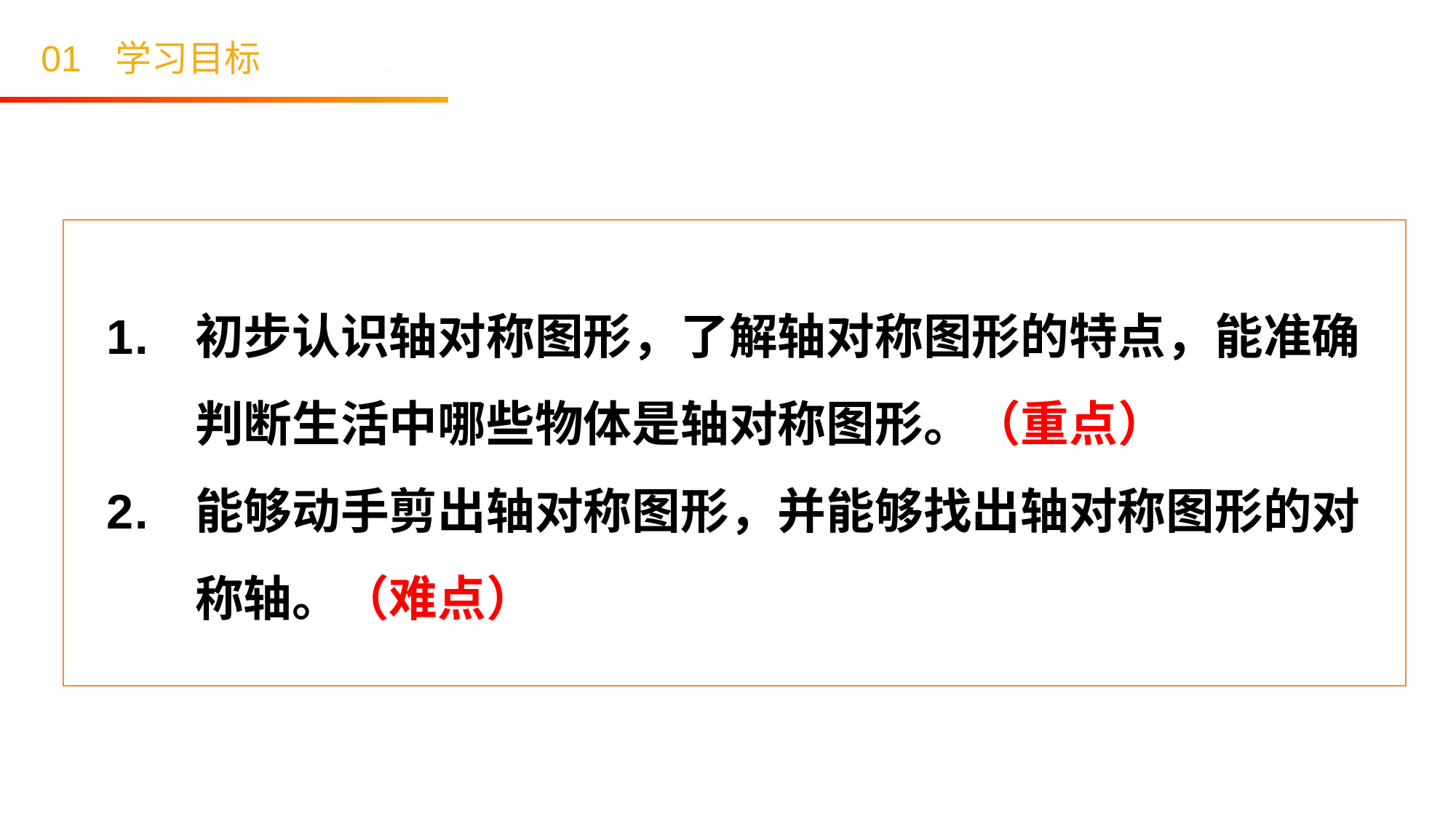

01
学习目标

初步认识轴对称图形，了解轴对称图形的特点，能准确判断生活中哪些物体是轴对称图形。（重点）
能够动手剪出轴对称图形，并能够找出轴对称图形的对称轴。（难点）